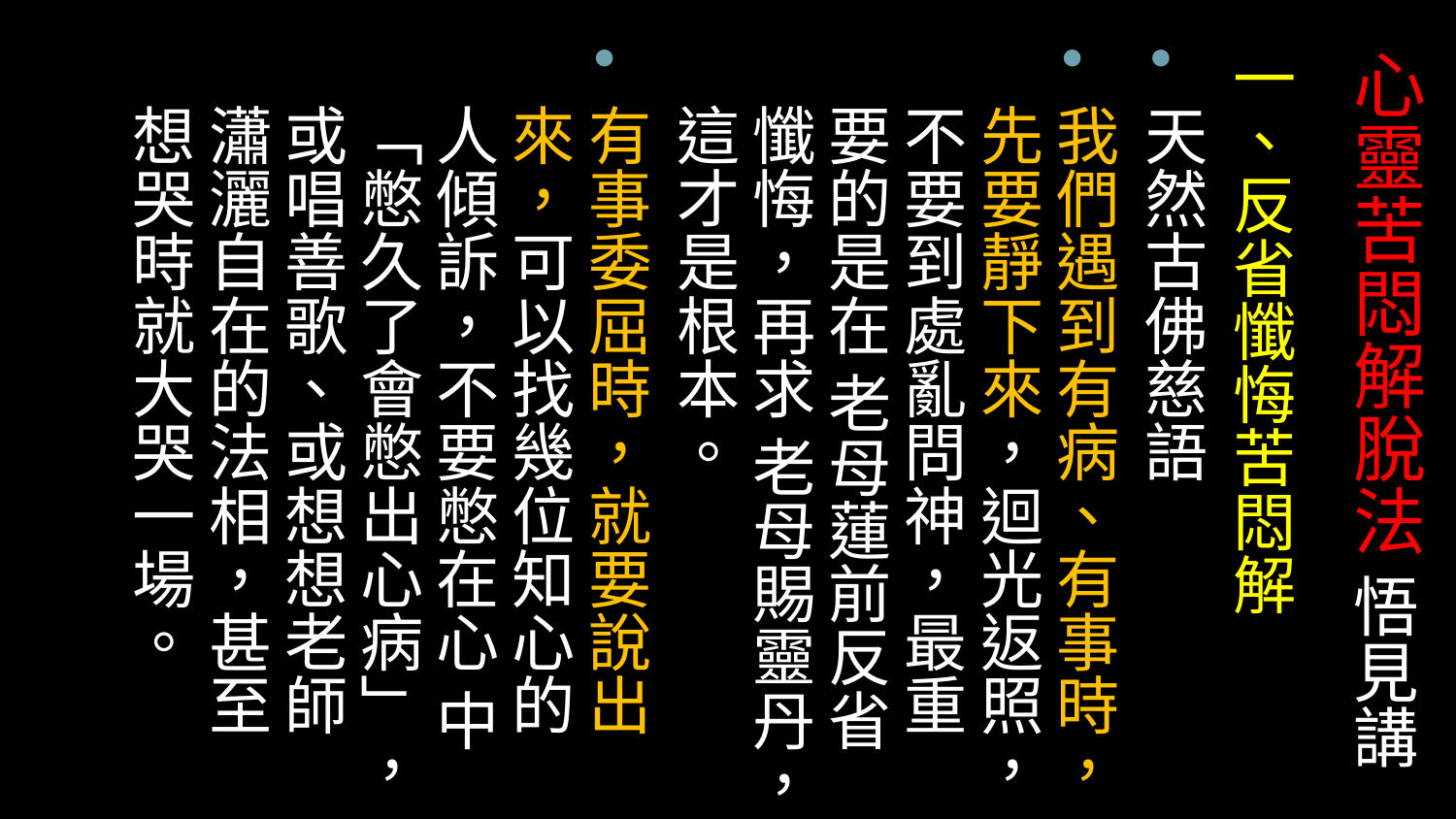

# 心靈苦悶解脫法 悟見講
一、反省懺悔苦悶解
天然古佛慈語
我們遇到有病、有事時，先要靜下來，迴光返照，不要到處亂問神，最重要的是在 老母蓮前反省懺悔，再求 老母賜靈丹，這才是根本。
有事委屈時，就要說出來，可以找幾位知心的人傾訴，不要憋在心 中「憋久了會憋出心病」，或唱善歌、或想想老師瀟灑自在的法相，甚至想哭時就大哭一場。